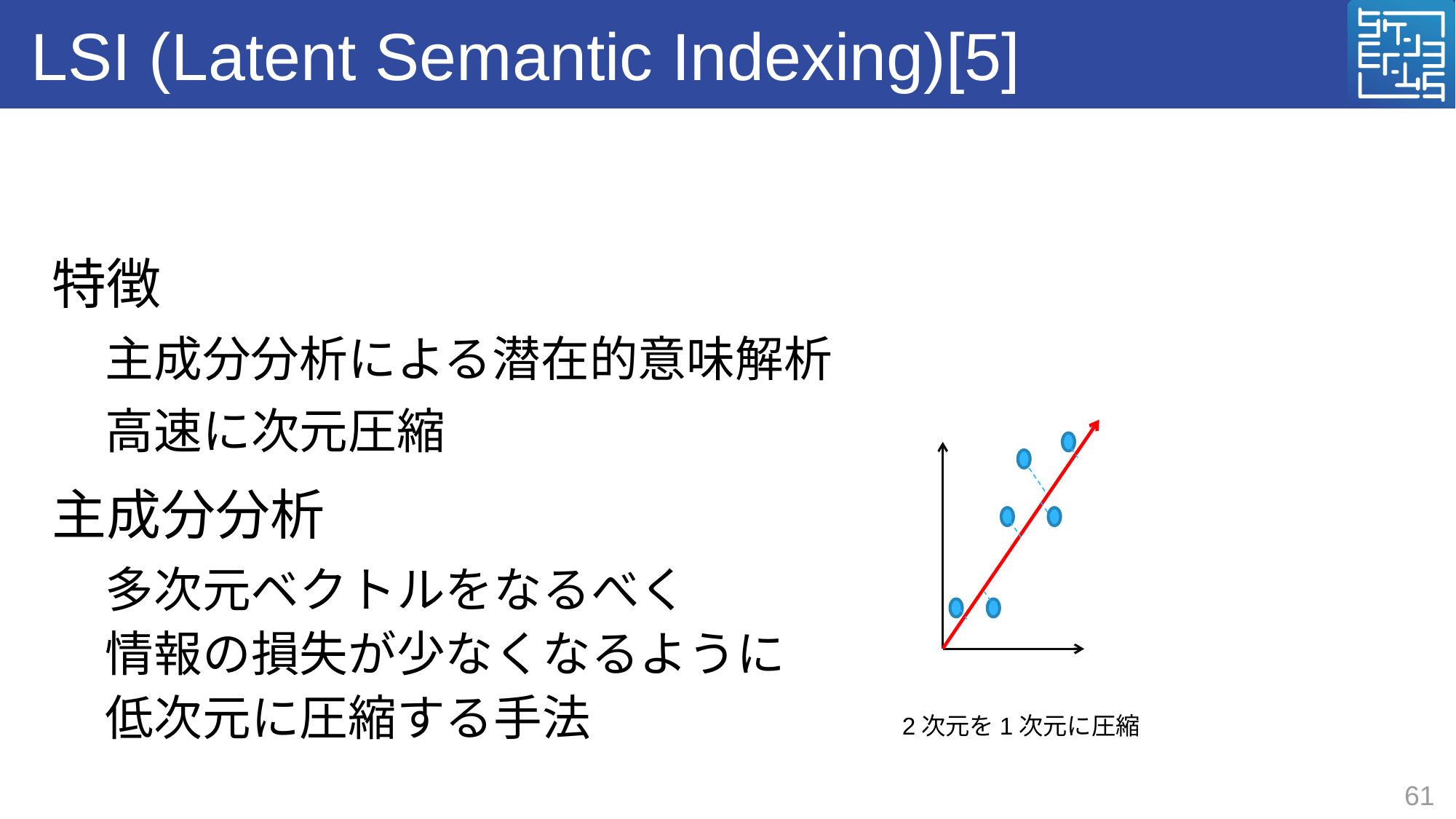

# LSI (Latent Semantic Indexing)[5]

特徴
主成分分析による潜在的意味解析
高速に次元圧縮
主成分分析
多次元ベクトルをなるべく
情報の損失が少なくなるように
低次元に圧縮する手法

2次元を1次元に圧縮
61